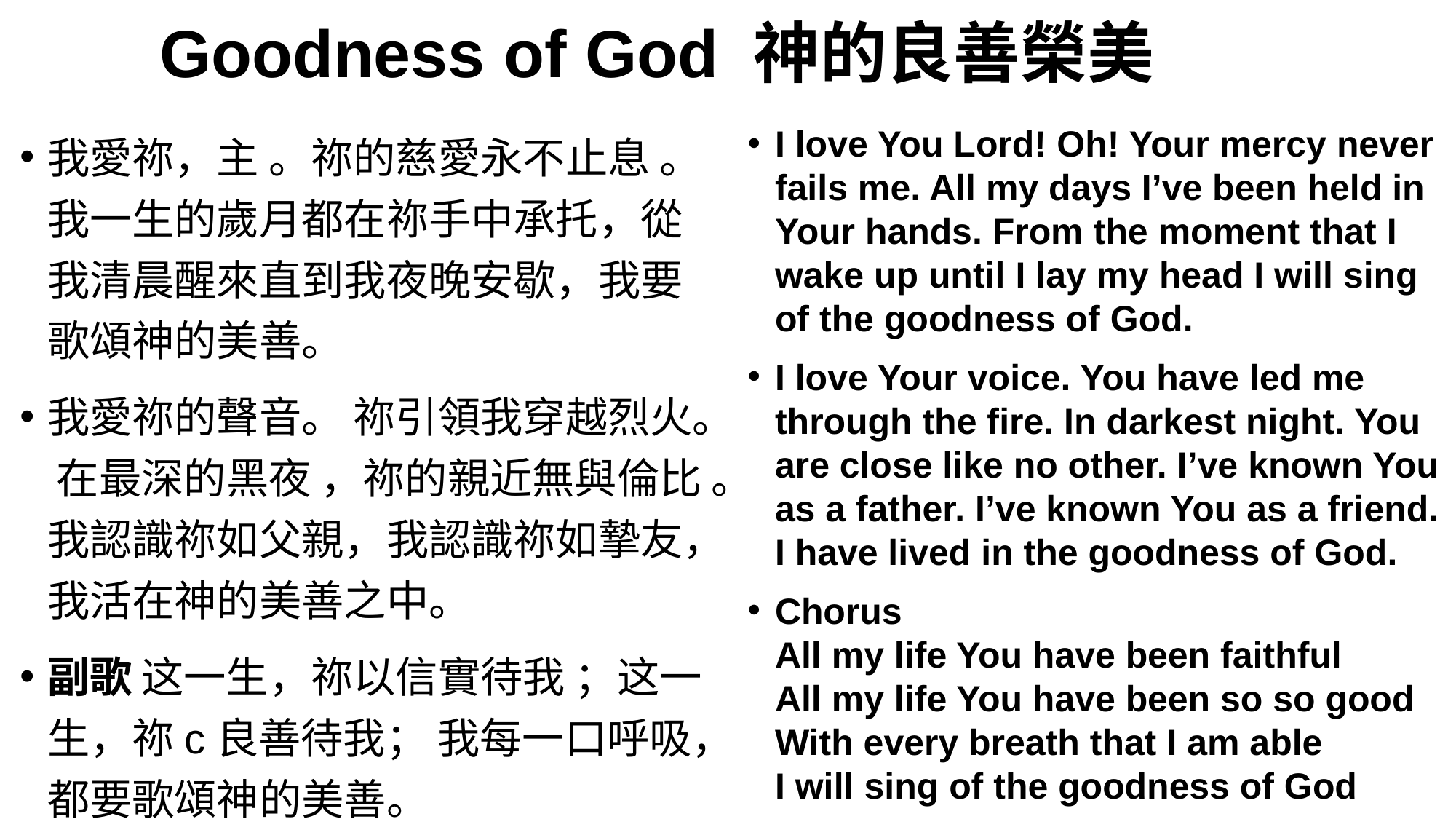

# Goodness of God 神的良善榮美
我愛祢，主 。祢的慈愛永不止息 。我一生的歲月都在祢手中承托，從我清晨醒來直到我夜晚安歇，我要歌頌神的美善。
我愛祢的聲音。 祢引領我穿越烈火。 在最深的黑夜 ，祢的親近無與倫比 。我認識祢如父親，我認識祢如摯友，我活在神的美善之中。
副歌 这一生，祢以信實待我 ；这一生，祢c良善待我； 我每一口呼吸，都要歌頌神的美善。
I love You Lord! Oh! Your mercy never fails me. All my days I’ve been held in Your hands. From the moment that I wake up until I lay my head I will sing of the goodness of God.
I love Your voice. You have led me through the fire. In darkest night. You are close like no other. I’ve known You as a father. I’ve known You as a friend. I have lived in the goodness of God.
Chorus
All my life You have been faithful
All my life You have been so so good
With every breath that I am able
I will sing of the goodness of God